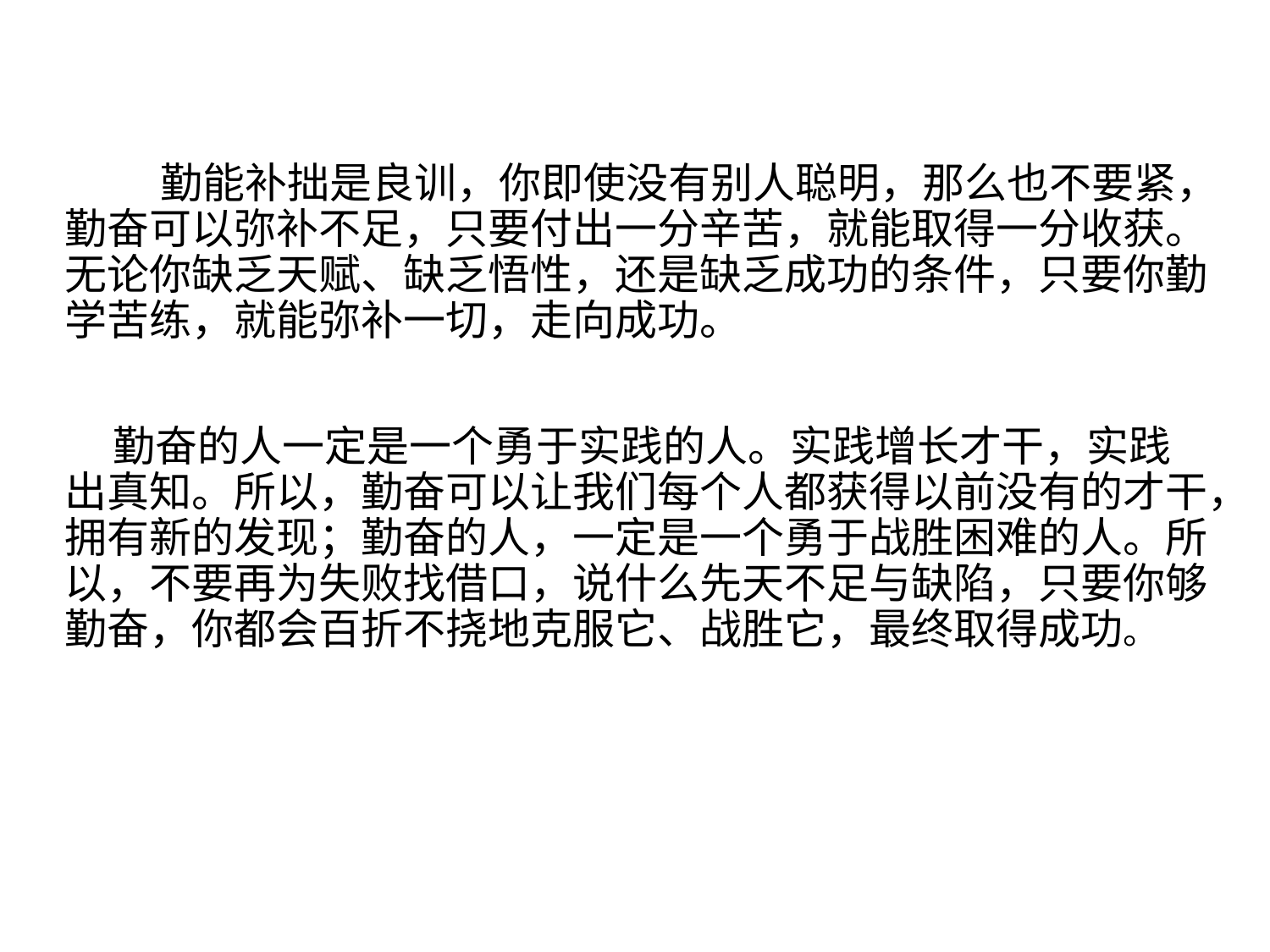

勤能补拙是良训，你即使没有别人聪明，那么也不要紧，勤奋可以弥补不足，只要付出一分辛苦，就能取得一分收获。无论你缺乏天赋、缺乏悟性，还是缺乏成功的条件，只要你勤学苦练，就能弥补一切，走向成功。

    勤奋的人一定是一个勇于实践的人。实践增长才干，实践出真知。所以，勤奋可以让我们每个人都获得以前没有的才干，拥有新的发现；勤奋的人，一定是一个勇于战胜困难的人。所以，不要再为失败找借口，说什么先天不足与缺陷，只要你够勤奋，你都会百折不挠地克服它、战胜它，最终取得成功。